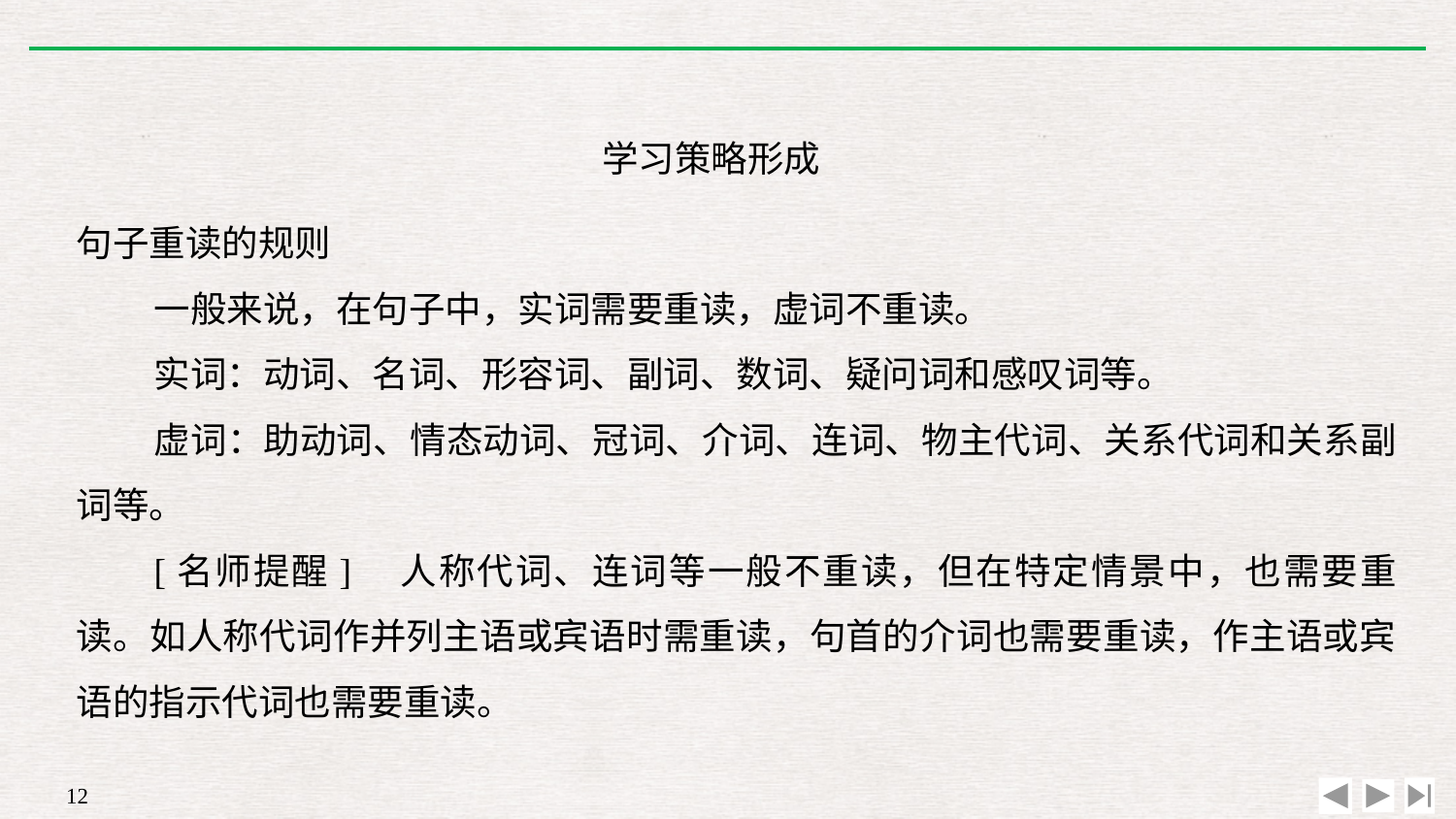

学习策略形成
句子重读的规则
一般来说，在句子中，实词需要重读，虚词不重读。
实词：动词、名词、形容词、副词、数词、疑问词和感叹词等。
虚词：助动词、情态动词、冠词、介词、连词、物主代词、关系代词和关系副词等。
[名师提醒]　人称代词、连词等一般不重读，但在特定情景中，也需要重读。如人称代词作并列主语或宾语时需重读，句首的介词也需要重读，作主语或宾语的指示代词也需要重读。